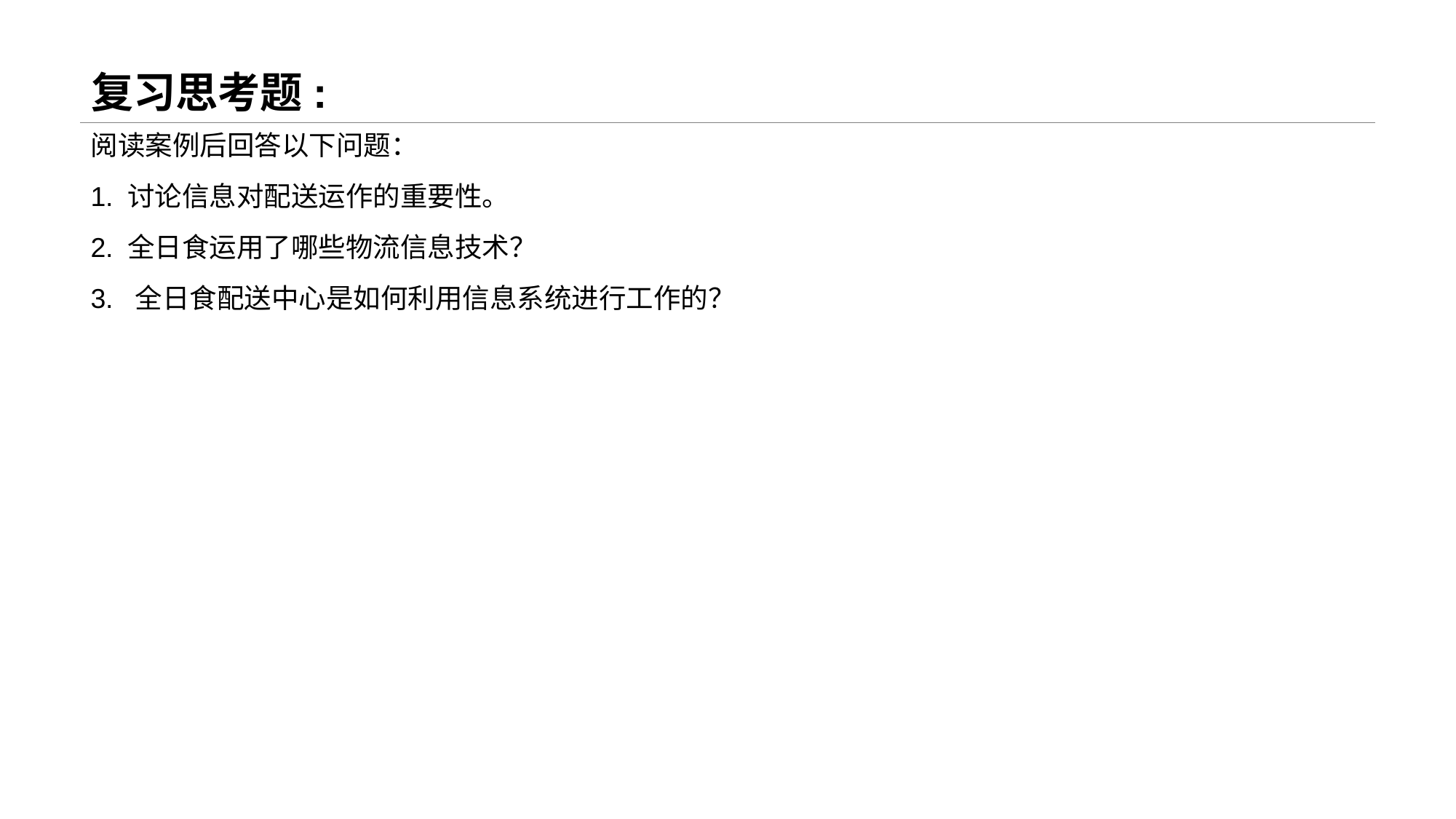

# 复习思考题:
阅读案例后回答以下问题：
1. 讨论信息对配送运作的重要性。
2. 全日食运用了哪些物流信息技术？
3.  全日食配送中心是如何利用信息系统进行工作的？

21